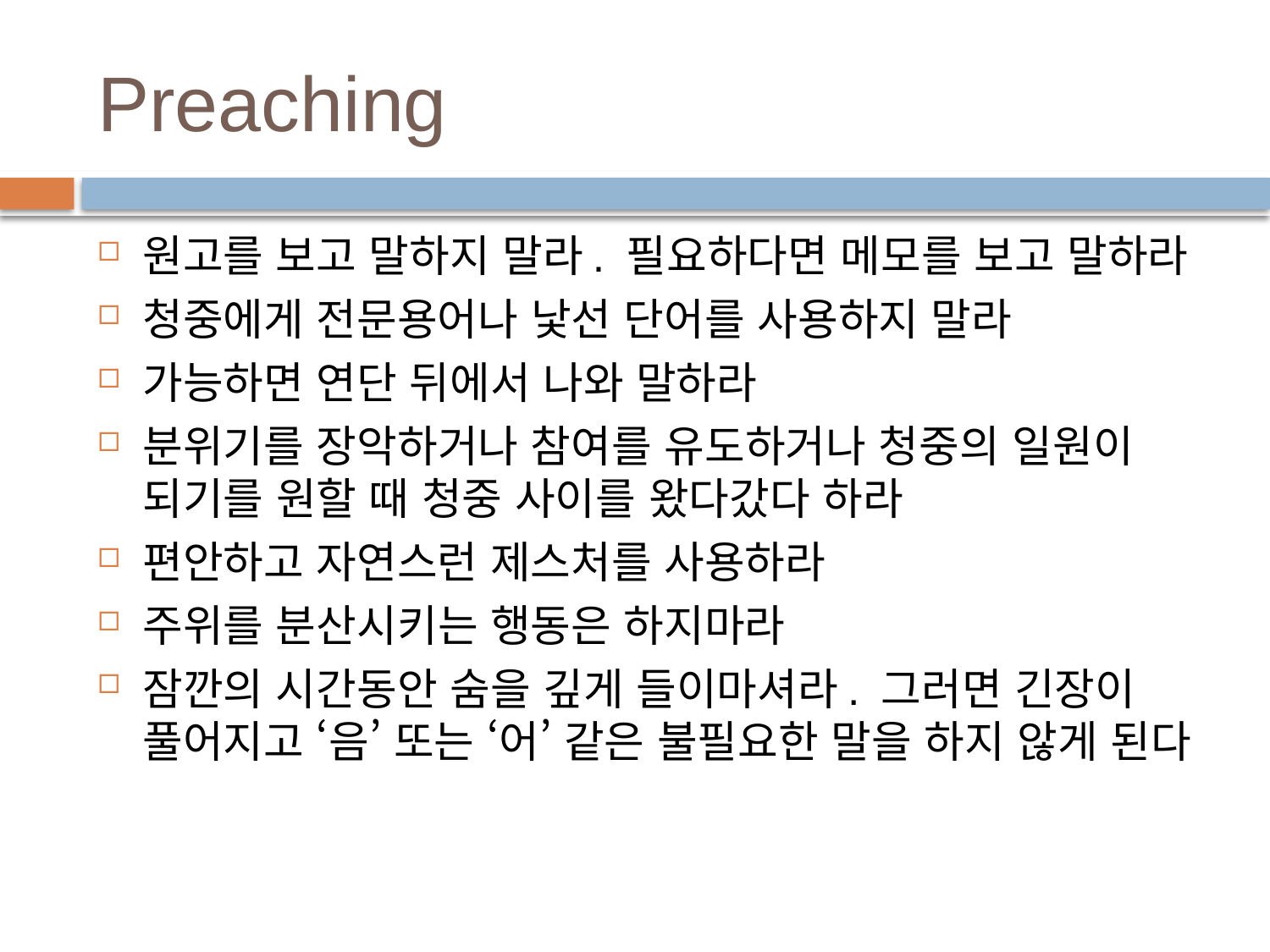

# Preaching
원고를 보고 말하지 말라. 필요하다면 메모를 보고 말하라
청중에게 전문용어나 낯선 단어를 사용하지 말라
가능하면 연단 뒤에서 나와 말하라
분위기를 장악하거나 참여를 유도하거나 청중의 일원이 되기를 원할 때 청중 사이를 왔다갔다 하라
편안하고 자연스런 제스처를 사용하라
주위를 분산시키는 행동은 하지마라
잠깐의 시간동안 숨을 깊게 들이마셔라. 그러면 긴장이 풀어지고 ‘음’ 또는 ‘어’ 같은 불필요한 말을 하지 않게 된다